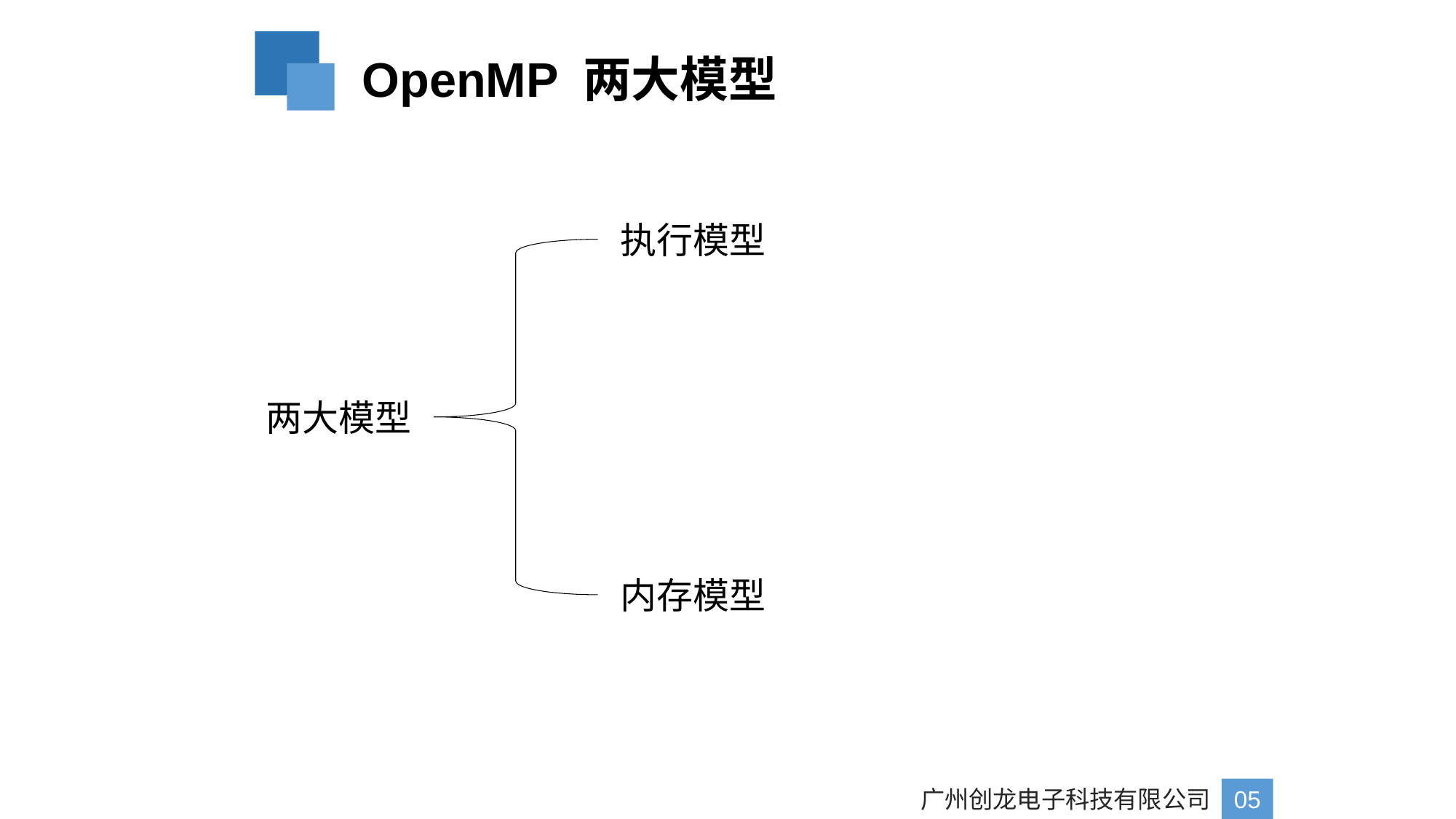

OpenMP 两大模型
执行模型

两大模型
内存模型
广州创龙电子科技有限公司
05